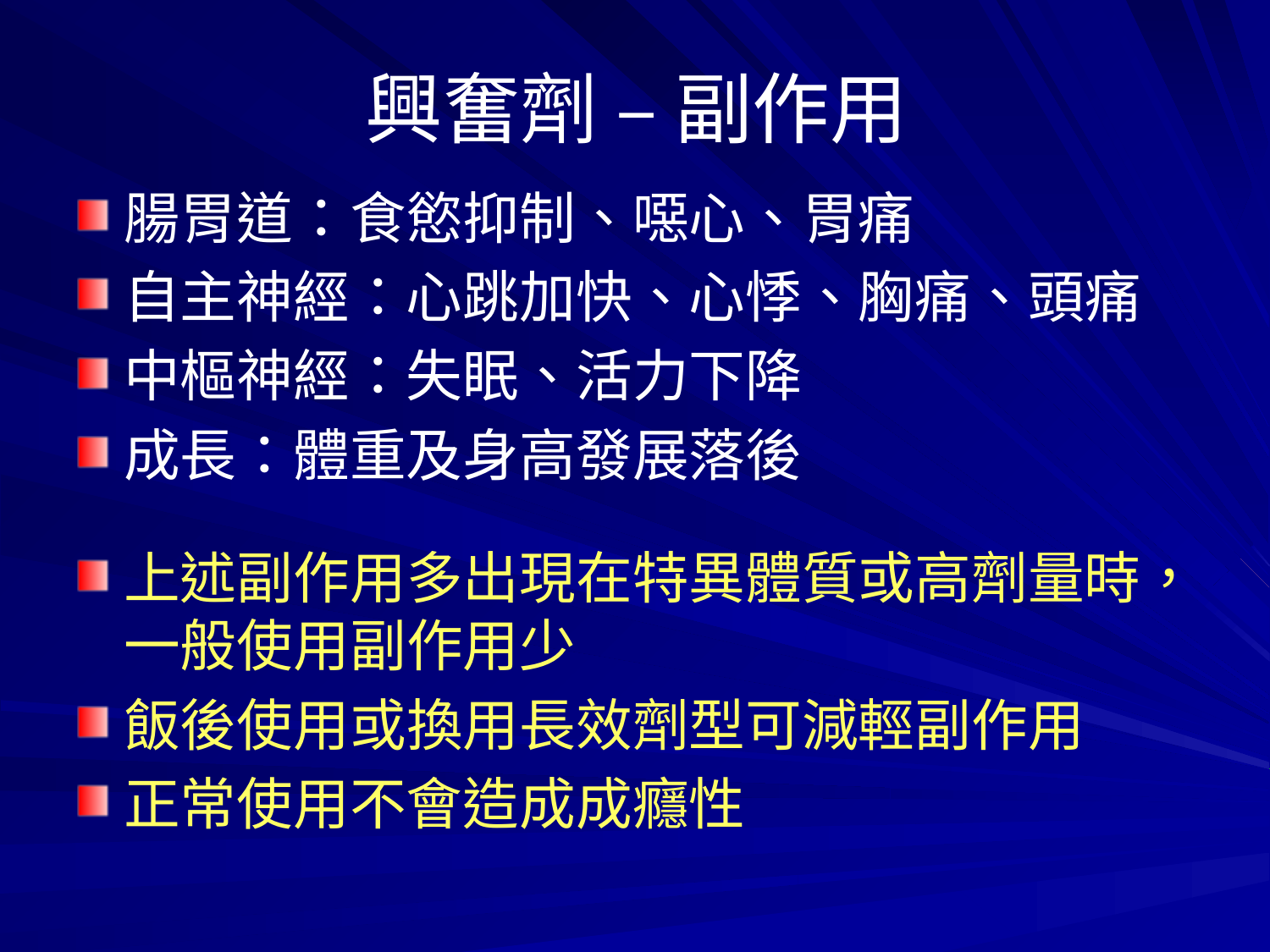

興奮劑 – 副作用
腸胃道：食慾抑制、噁心、胃痛
自主神經：心跳加快、心悸、胸痛、頭痛
中樞神經：失眠、活力下降
成長：體重及身高發展落後

上述副作用多出現在特異體質或高劑量時，一般使用副作用少
飯後使用或換用長效劑型可減輕副作用
正常使用不會造成成癮性